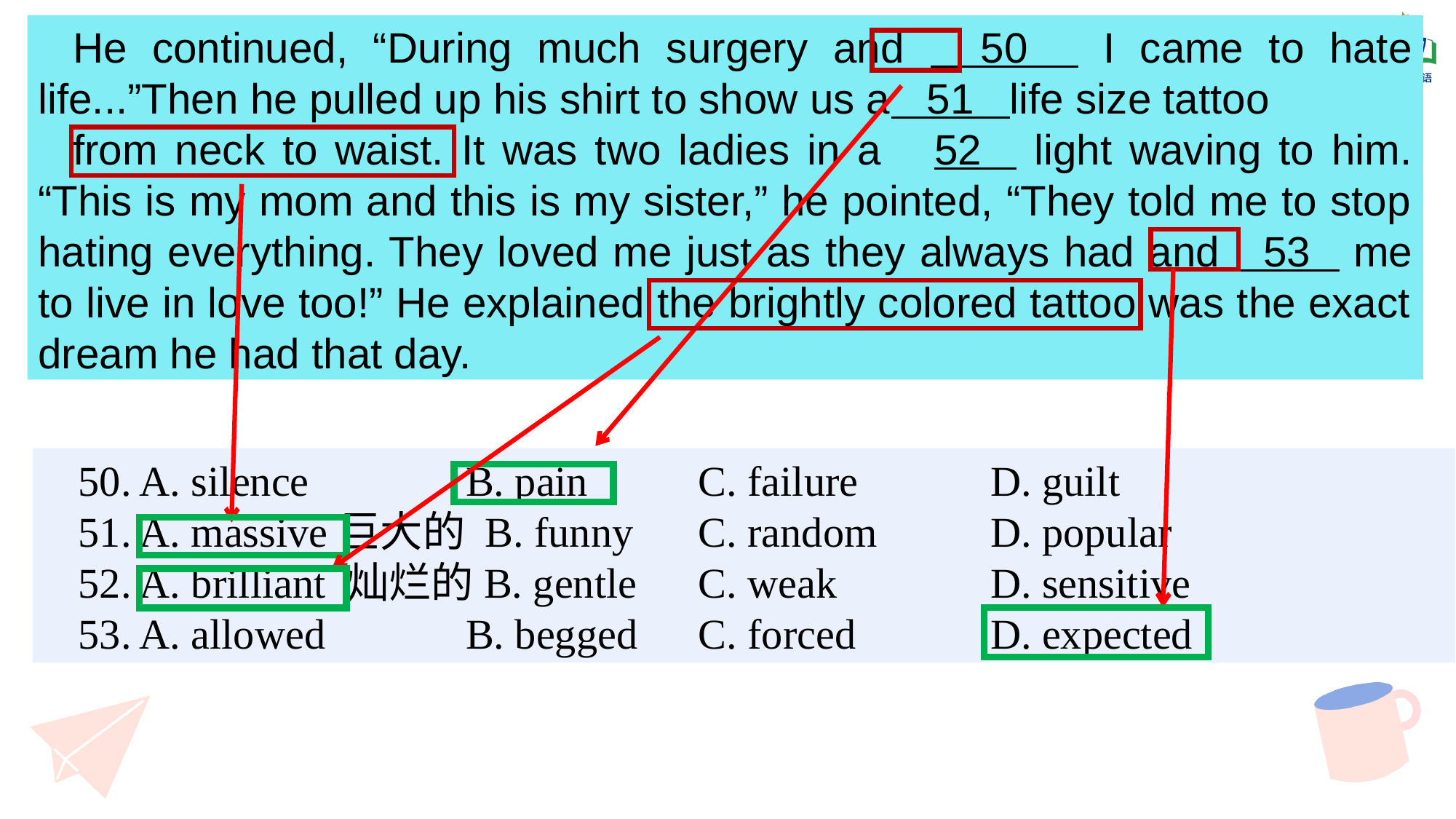

He continued, “During much surgery and   50   I came to hate life...”Then he pulled up his shirt to show us a   51   life size tattoo
from neck to waist. It was two ladies in a   52   light waving to him. “This is my mom and this is my sister,” he pointed, “They told me to stop hating everything. They loved me just as they always had and   53   me to live in love too!” He explained the brightly colored tattoo was the exact dream he had that day.

50. A. silence 	         B. pain 	C. failure 	       D. guilt
51. A. massive巨大的 B. funny 	C. random 	       D. popular
52. A. brilliant 灿烂的B. gentle 	C. weak 	       D. sensitive
53. A. allowed 	         B. begged 	C. forced 	       D. expected